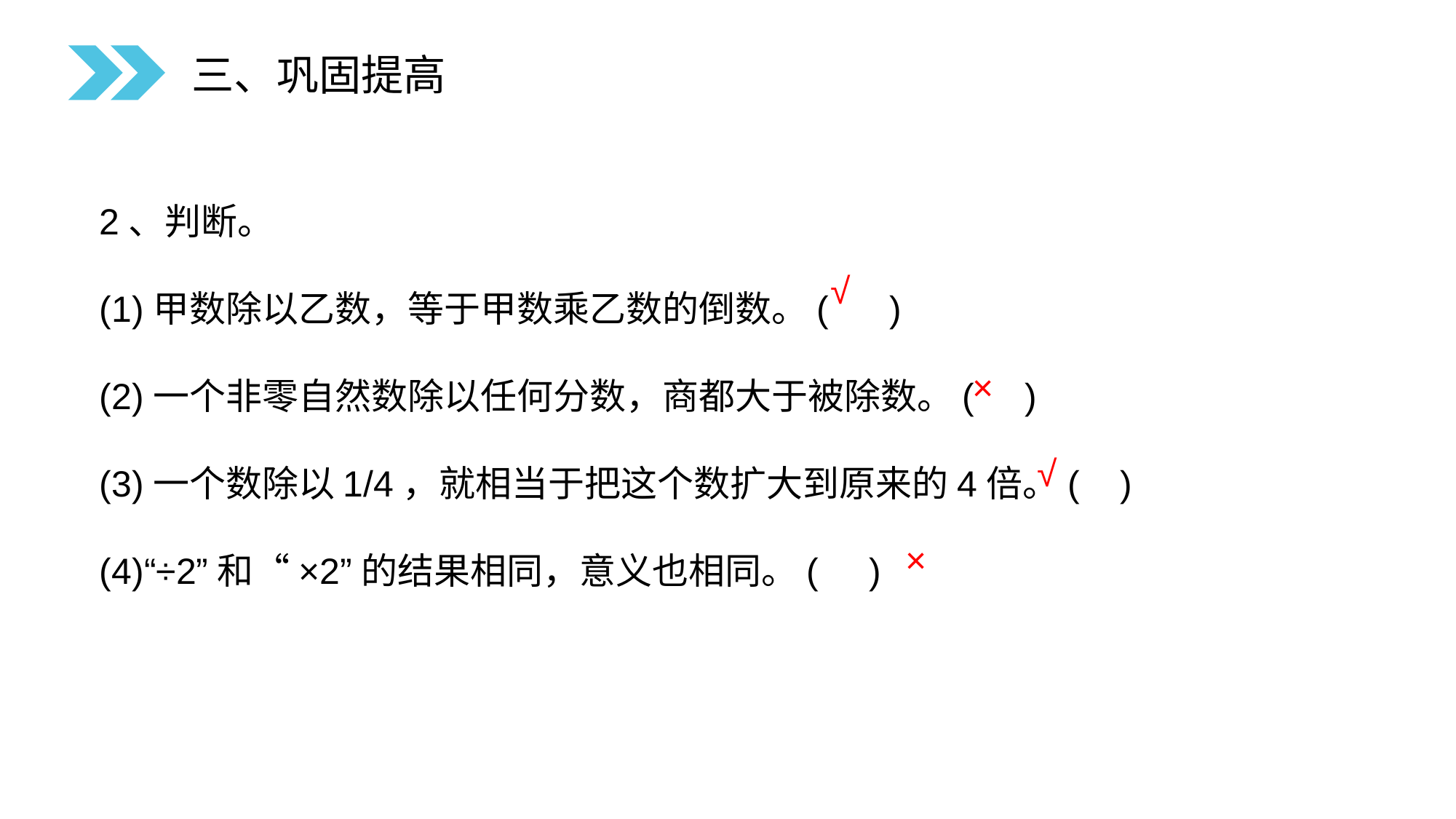

三、巩固提高
2、判断。
(1)甲数除以乙数，等于甲数乘乙数的倒数。(      )
(2)一个非零自然数除以任何分数，商都大于被除数。(     )
(3)一个数除以1/4，就相当于把这个数扩大到原来的4倍。(    )
(4)“÷2”和“×2”的结果相同，意义也相同。(     )
√
×
√
×